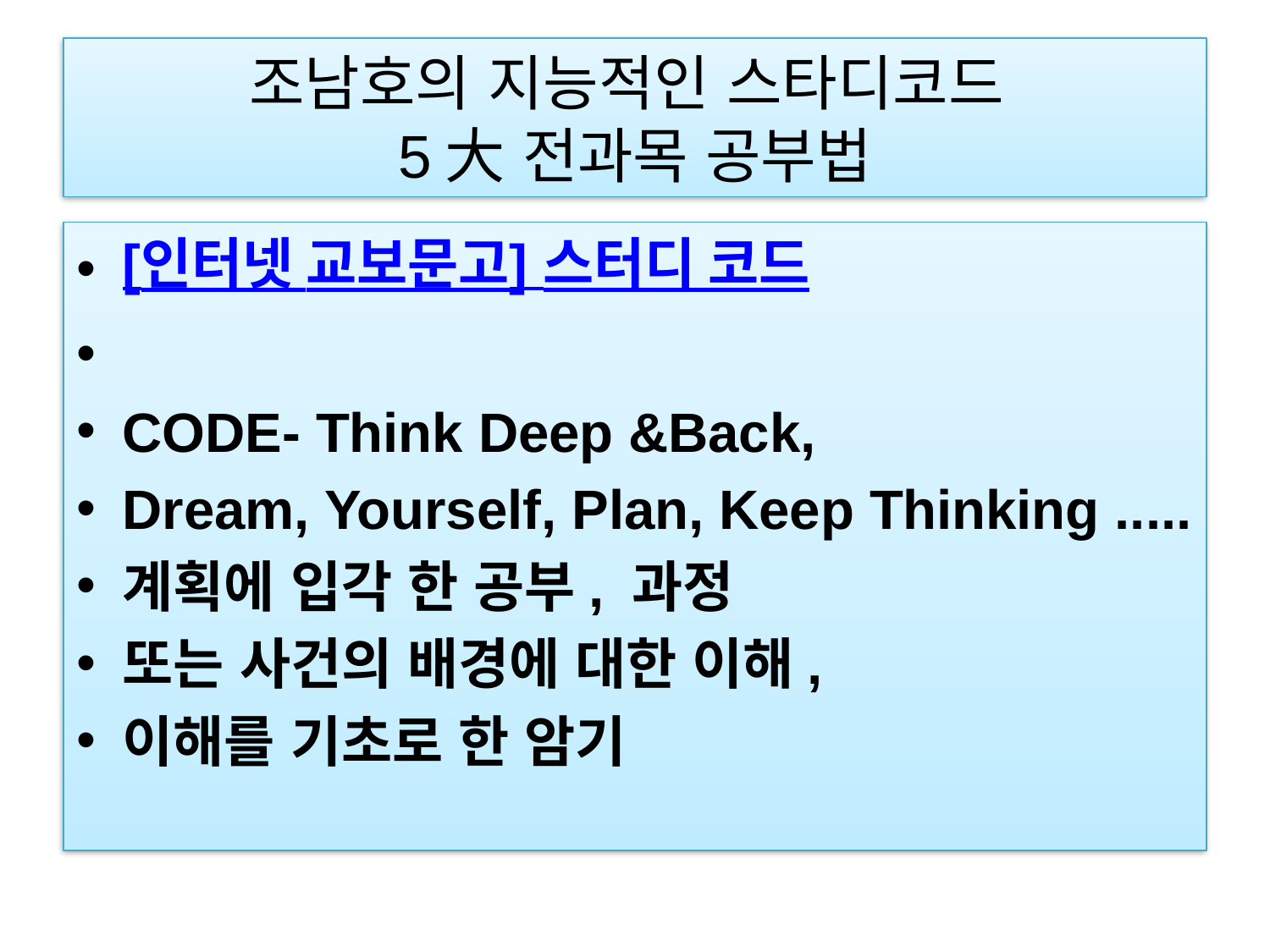

# 조남호의 지능적인 스타디코드 5大 전과목 공부법
[인터넷 교보문고] 스터디 코드

CODE- Think Deep &Back,
Dream, Yourself, Plan, Keep Thinking .....
계획에 입각 한 공부, 과정
또는 사건의 배경에 대한 이해,
이해를 기초로 한 암기